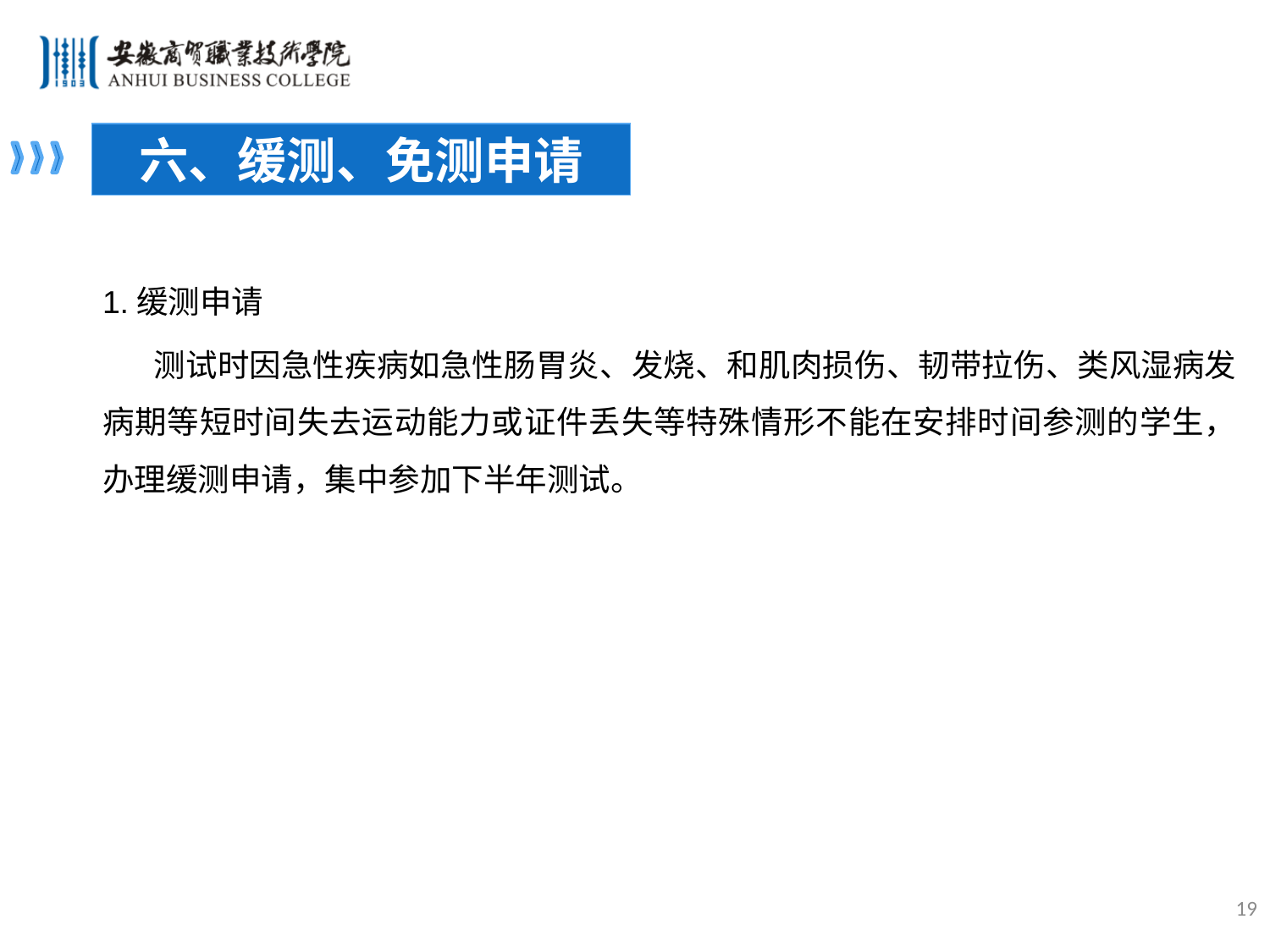

六、缓测、免测申请

1.缓测申请
      测试时因急性疾病如急性肠胃炎、发烧、和肌肉损伤、韧带拉伤、类风湿病发病期等短时间失去运动能力或证件丢失等特殊情形不能在安排时间参测的学生，办理缓测申请，集中参加下半年测试。
19